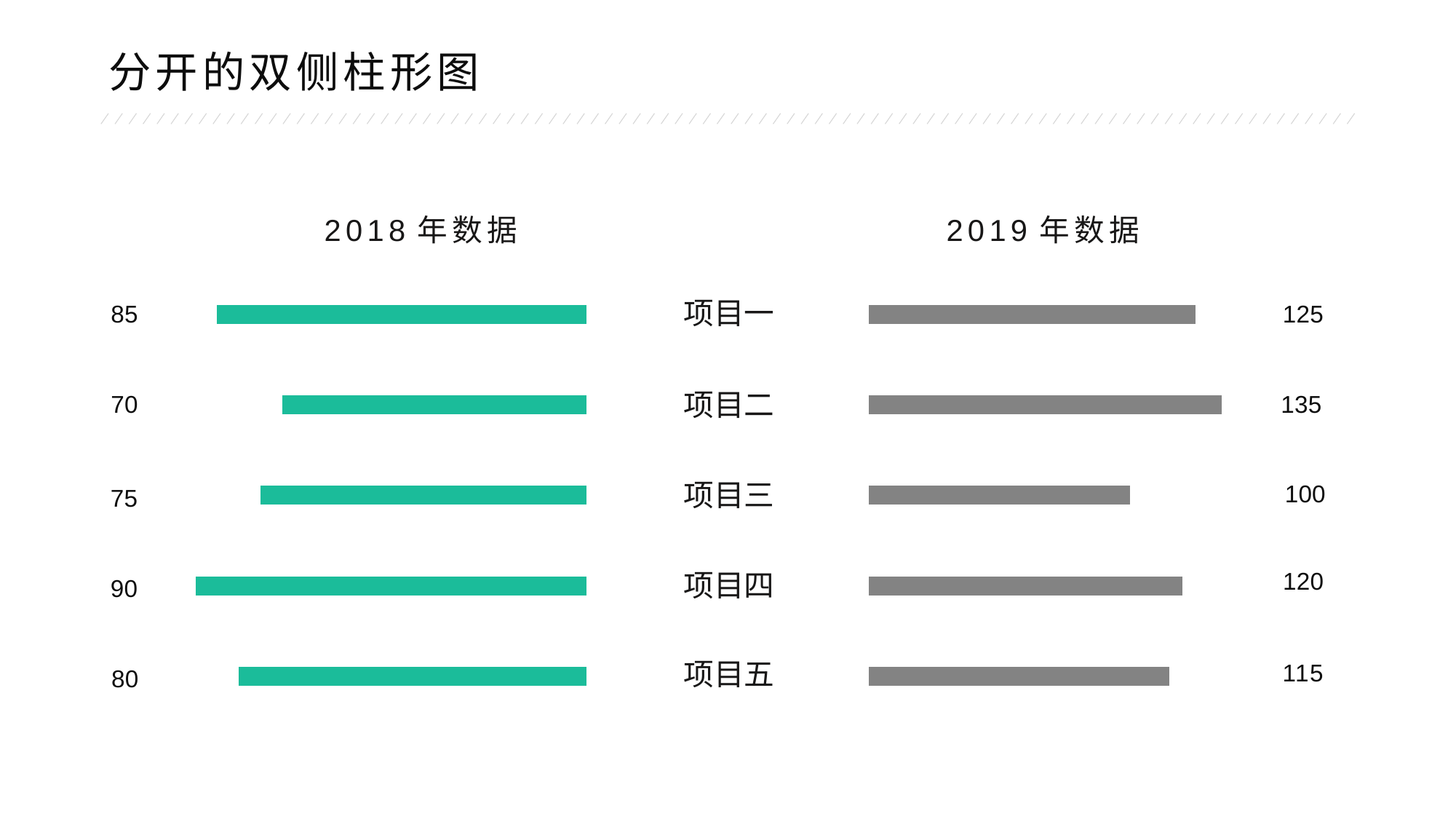

分开的双侧柱形图
2018年数据
2019年数据

### Chart

| Category | 2017 |
|---|---|
| 项目五 | -80.0 |
| 项目四 | -90.0 |
| 项目三 | -75.0 |
| 项目二 | -70.0 |
| 项目一 | -85.0 |

### Chart

| Category | 2018 |
|---|---|
| 项目五 | 115.0 |
| 项目四 | 120.0 |
| 项目三 | 100.0 |
| 项目二 | 135.0 |
| 项目一 | 125.0 |
项目一
项目二
项目三
项目四
项目五